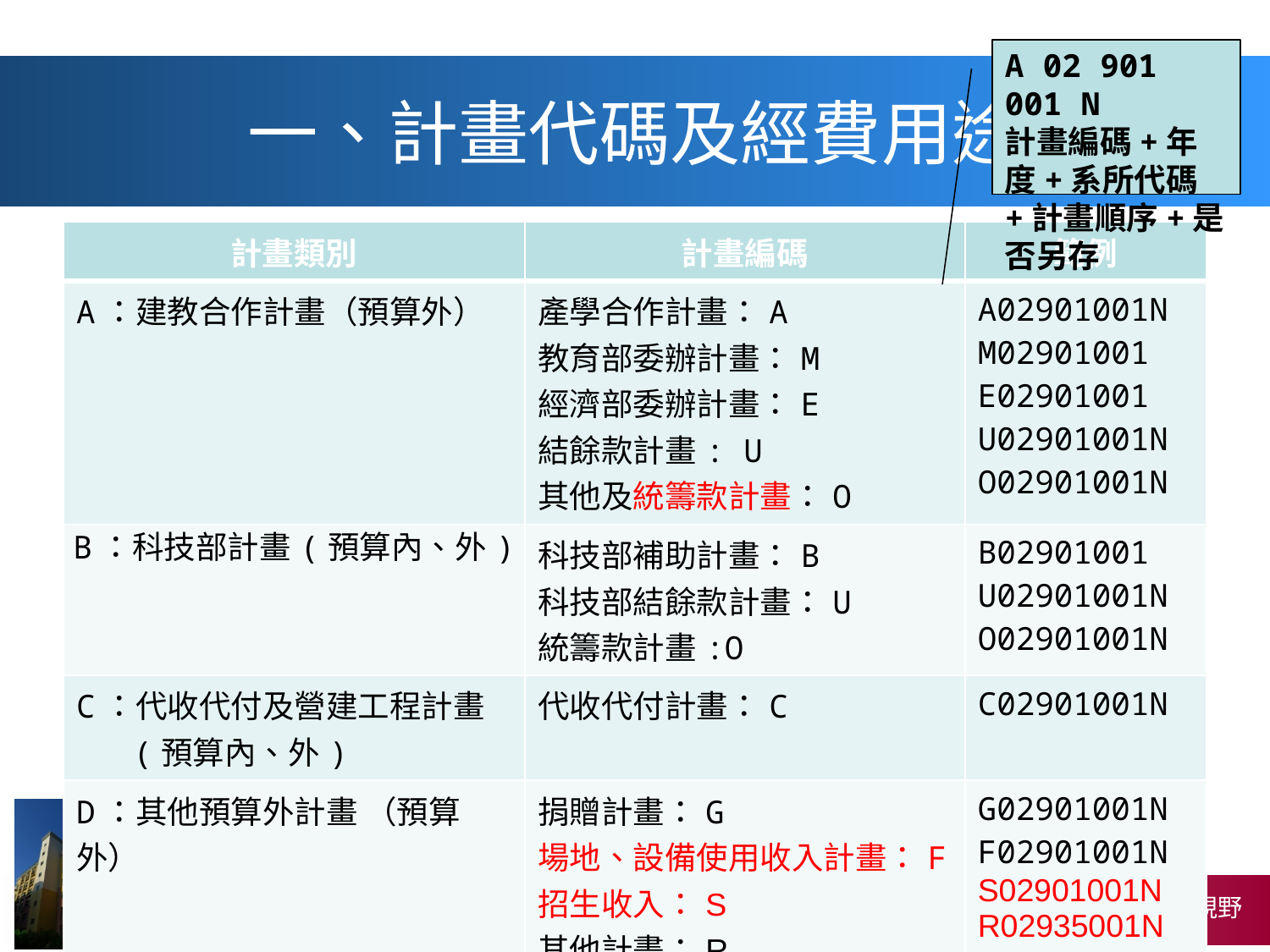

A 02 901 001 N
計畫編碼+年度+系所代碼+計畫順序+是否另存
# 一、計畫代碼及經費用途
| 計畫類別 | 計畫編碼 | 範例 |
| --- | --- | --- |
| A：建教合作計畫（預算外） | 產學合作計畫：A 教育部委辦計畫：M 經濟部委辦計畫：E 結餘款計畫: U 其他及統籌款計畫：O | A02901001N M02901001 E02901001 U02901001N O02901001N |
| B：科技部計畫(預算內、外) | 科技部補助計畫：B 科技部結餘款計畫：U 統籌款計畫:O | B02901001 U02901001N O02901001N |
| C：代收代付及營建工程計畫 (預算內、外) | 代收代付計畫：C | C02901001N |
| D：其他預算外計畫 （預算外） | 捐贈計畫：G 場地、設備使用收入計畫：F 招生收入：S 其他計畫：R | G02901001N F02901001N S02901001N R02935001N |

2